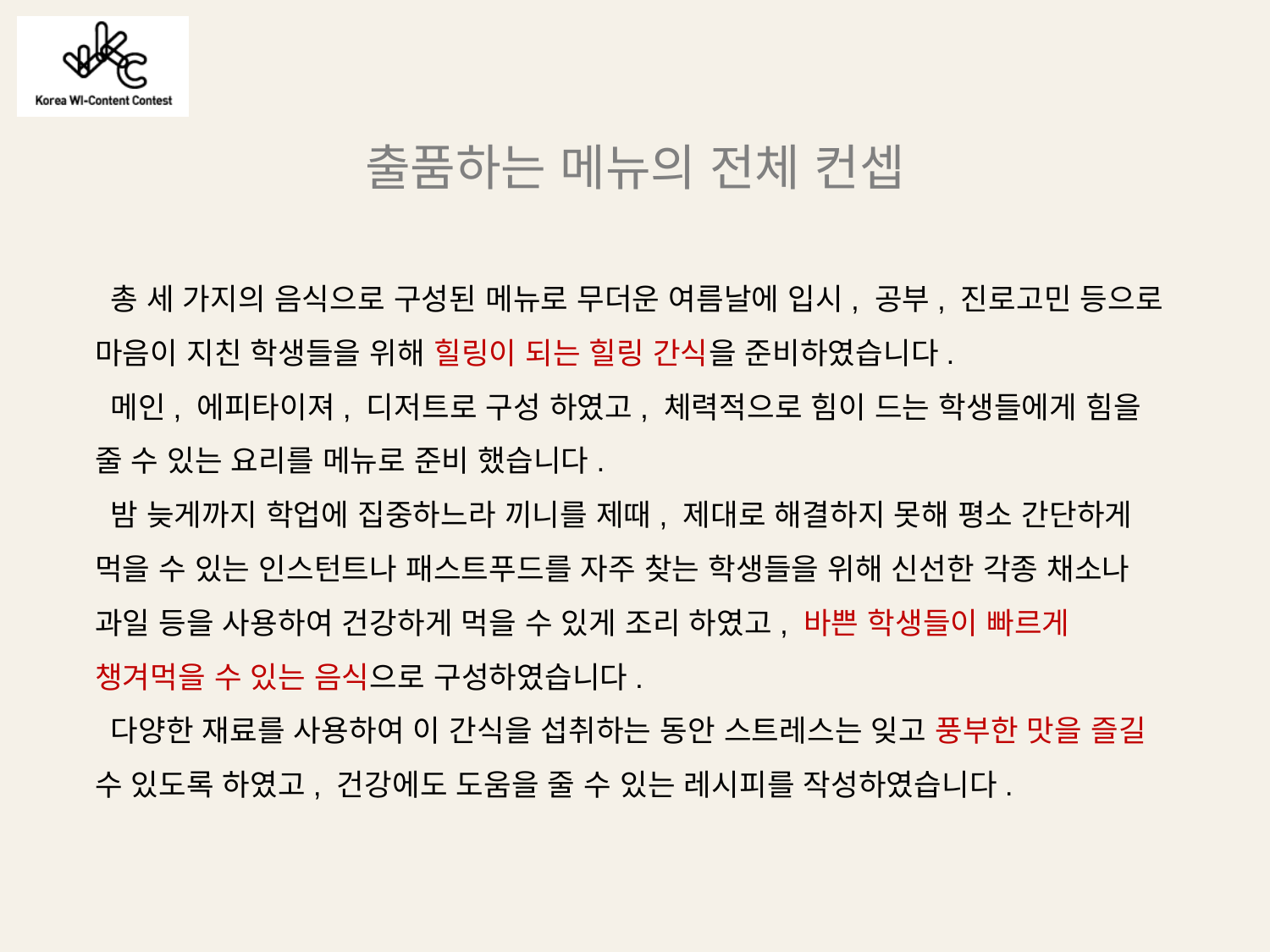

출품하는 메뉴의 전체 컨셉
 총 세 가지의 음식으로 구성된 메뉴로 무더운 여름날에 입시, 공부, 진로고민 등으로 마음이 지친 학생들을 위해 힐링이 되는 힐링 간식을 준비하였습니다.
 메인, 에피타이져, 디저트로 구성 하였고, 체력적으로 힘이 드는 학생들에게 힘을 줄 수 있는 요리를 메뉴로 준비 했습니다.
 밤 늦게까지 학업에 집중하느라 끼니를 제때, 제대로 해결하지 못해 평소 간단하게 먹을 수 있는 인스턴트나 패스트푸드를 자주 찾는 학생들을 위해 신선한 각종 채소나 과일 등을 사용하여 건강하게 먹을 수 있게 조리 하였고, 바쁜 학생들이 빠르게 챙겨먹을 수 있는 음식으로 구성하였습니다.
 다양한 재료를 사용하여 이 간식을 섭취하는 동안 스트레스는 잊고 풍부한 맛을 즐길 수 있도록 하였고, 건강에도 도움을 줄 수 있는 레시피를 작성하였습니다.